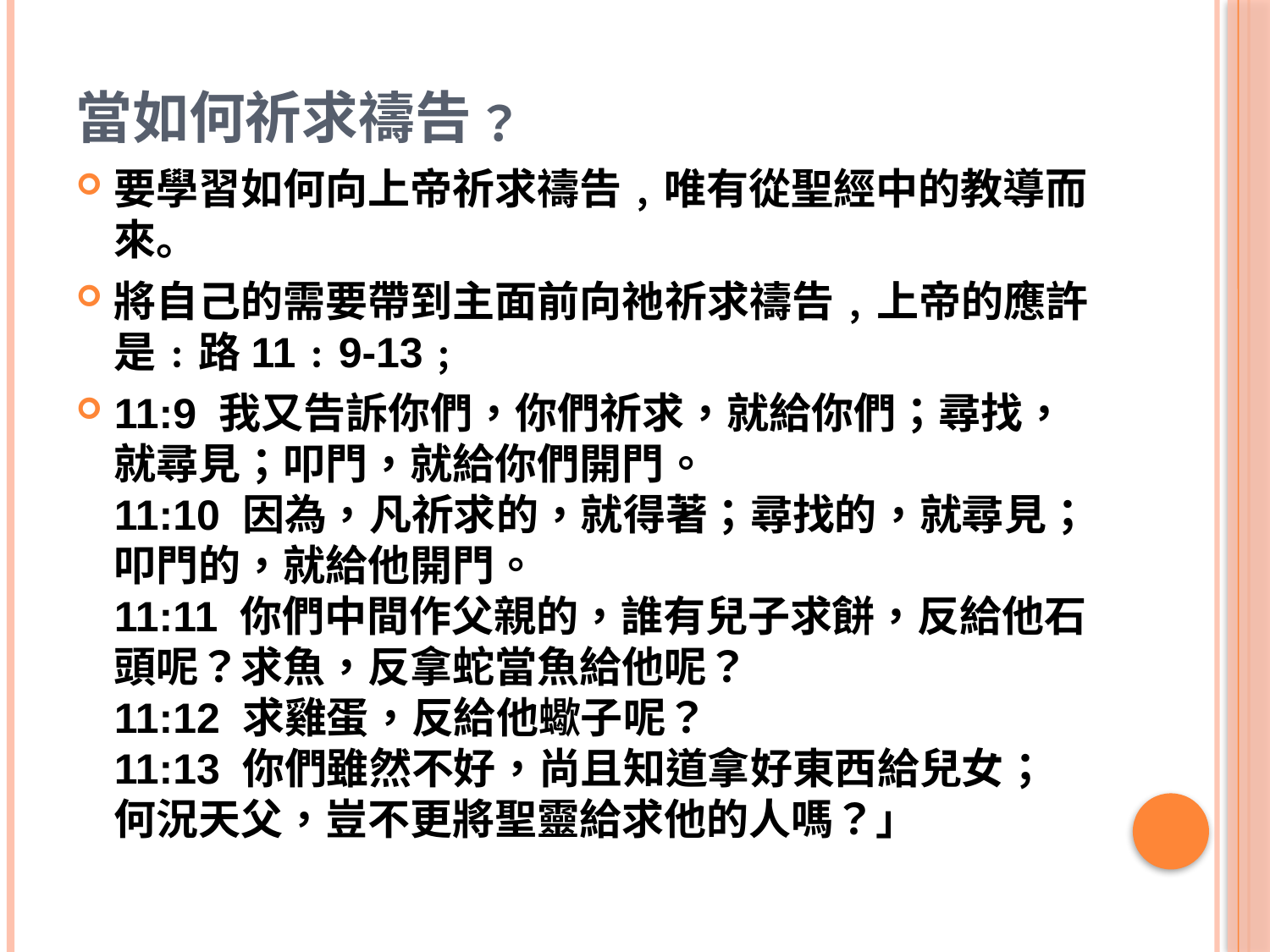

# 當如何祈求禱告﹖
要學習如何向上帝祈求禱告﹐唯有從聖經中的教導而來。
將自己的需要帶到主面前向祂祈求禱告﹐上帝的應許是﹕路11﹕9-13﹔
11:9 我又告訴你們，你們祈求，就給你們；尋找，就尋見；叩門，就給你們開門。
11:10 因為，凡祈求的，就得著；尋找的，就尋見；叩門的，就給他開門。
11:11 你們中間作父親的，誰有兒子求餅，反給他石頭呢？求魚，反拿蛇當魚給他呢？
11:12 求雞蛋，反給他蠍子呢？
11:13 你們雖然不好，尚且知道拿好東西給兒女；何況天父，豈不更將聖靈給求他的人嗎？」